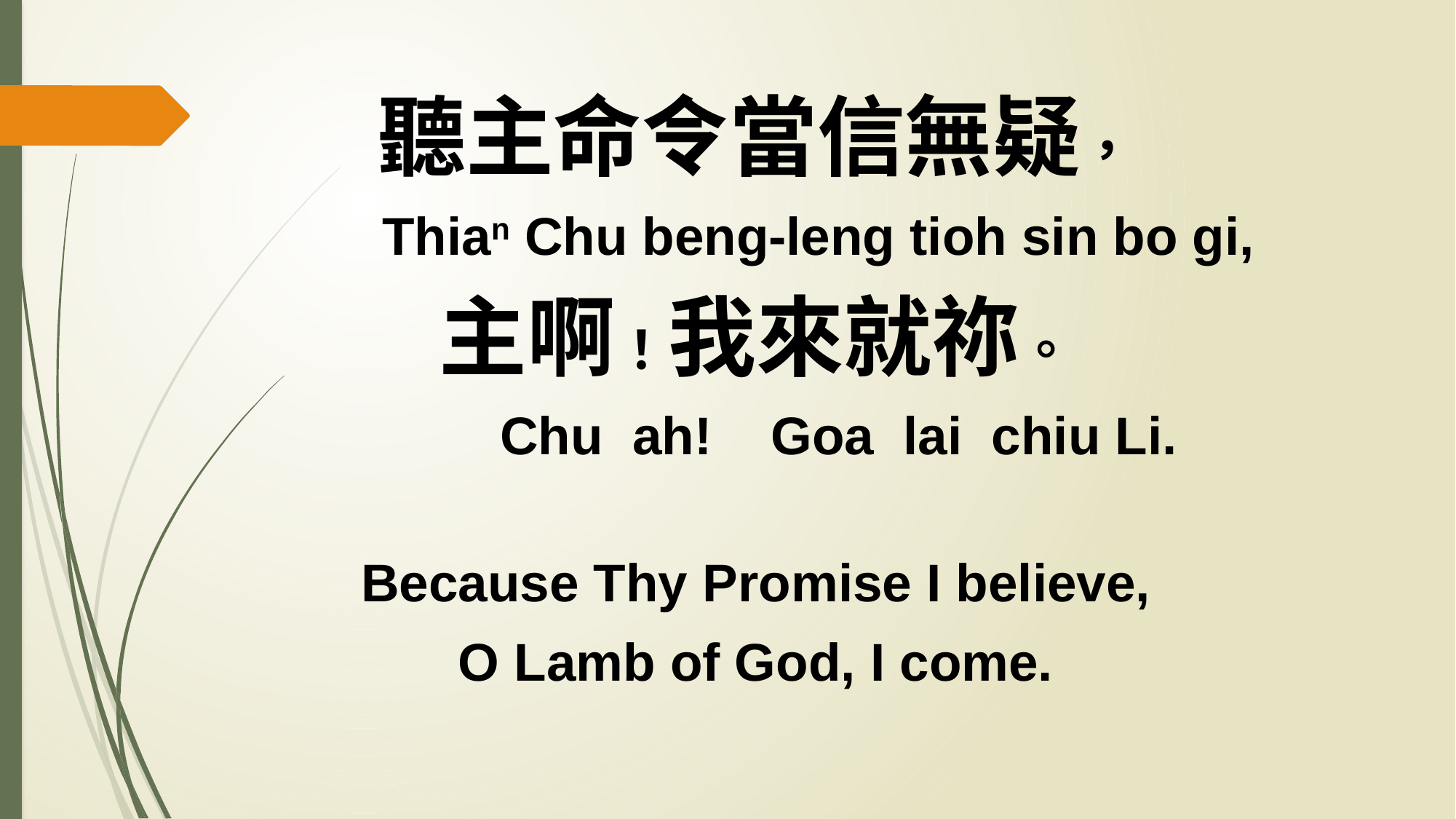

聽主命令當信無疑，
          Thian Chu beng-leng tioh sin bo gi,
主啊！我來就祢。
                  Chu  ah!    Goa  lai  chiu Li.

Because Thy Promise I believe,
O Lamb of God, I come.